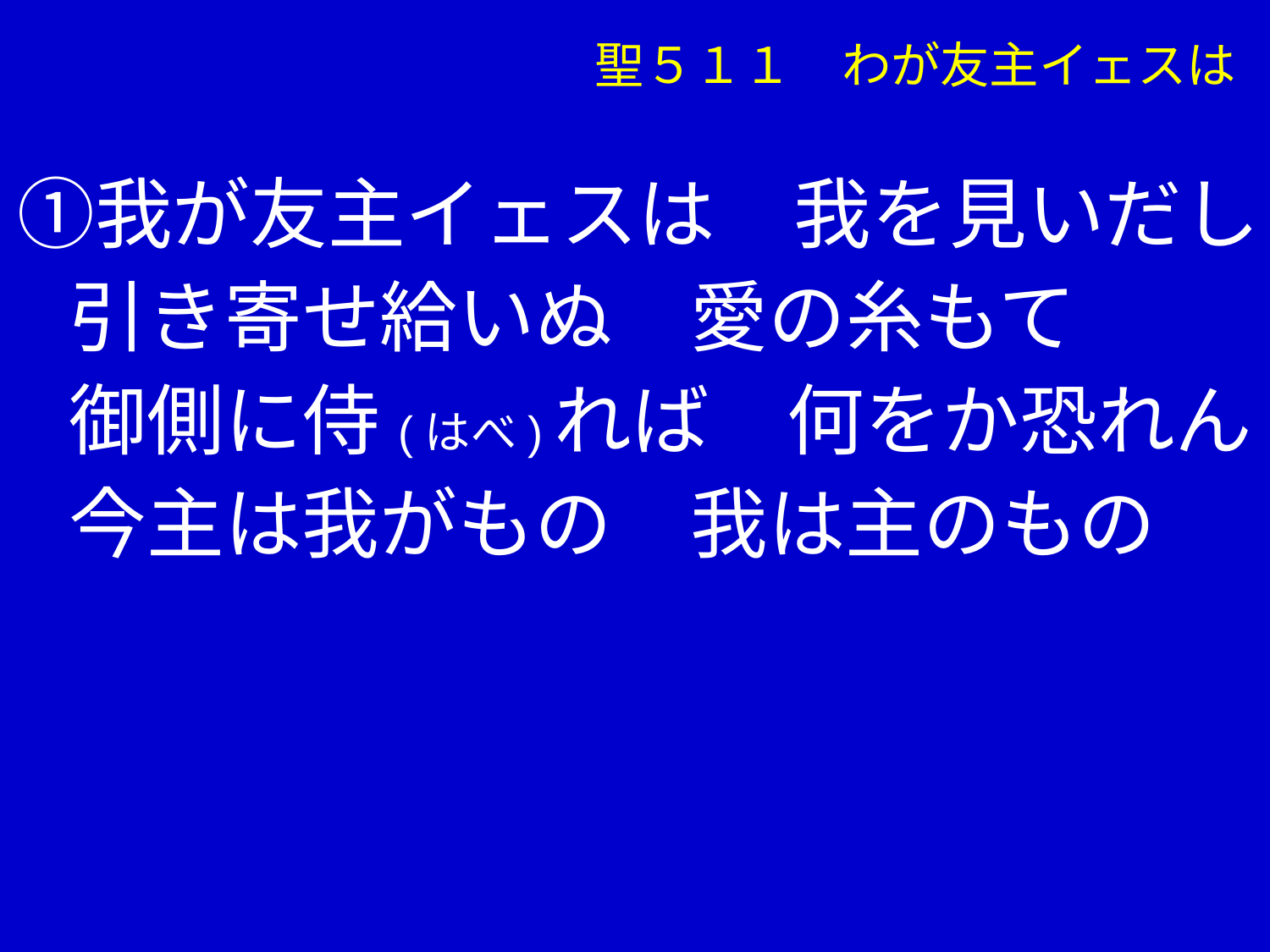

聖５１１　わが友主イェスは
　①我が友主イェスは　我を見いだし
　   引き寄せ給いぬ　愛の糸もて
　   御側に侍(はべ)れば　何をか恐れん
　   今主は我がもの　我は主のもの